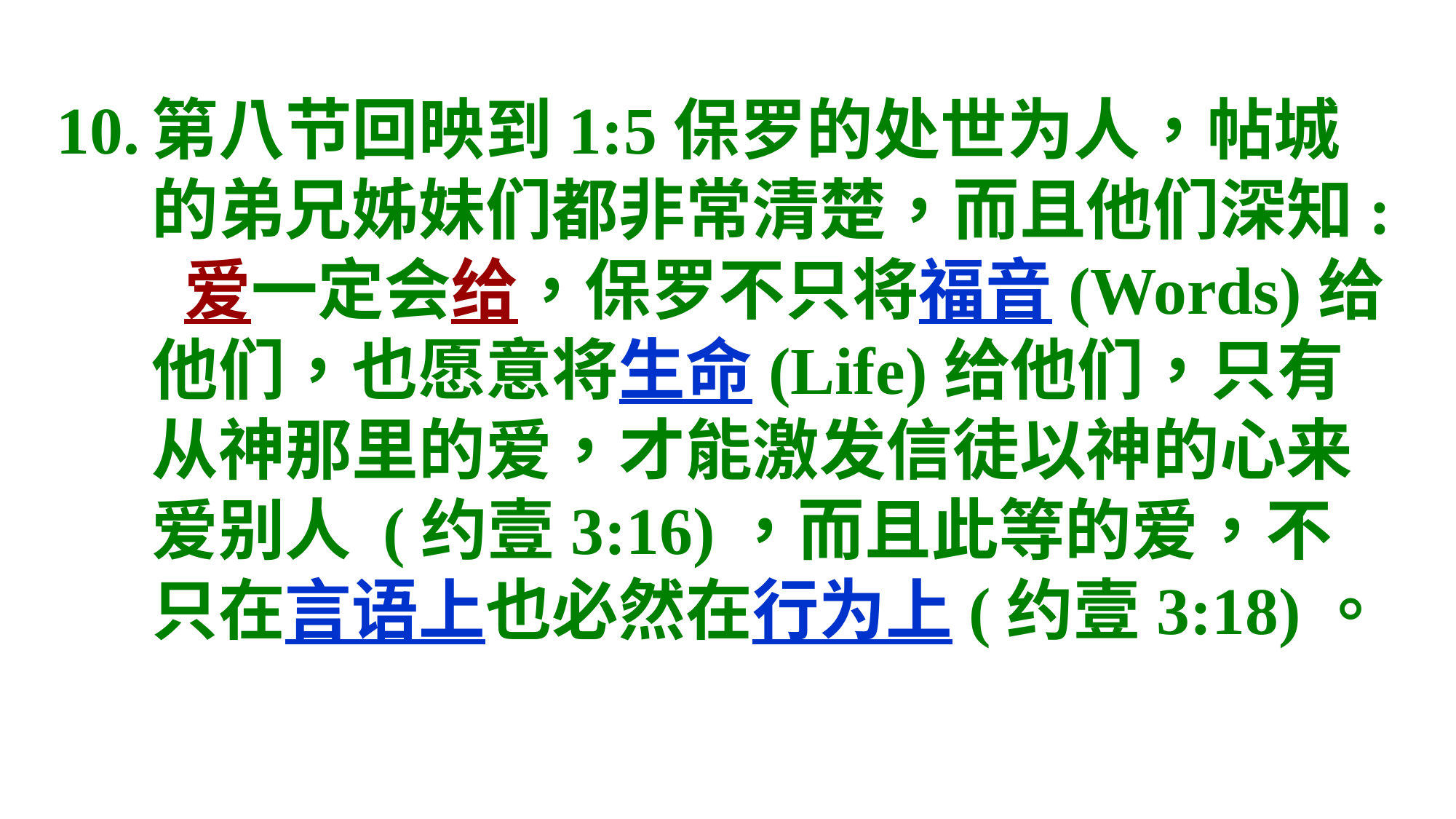

10.	第八节回映到1:5保罗的处世为人，帖城的弟兄姊妹们都非常清楚，而且他们深知:  爱一定会给，保罗不只将福音(Words)给他们，也愿意将生命(Life)给他们，只有从神那里的爱，才能激发信徒以神的心来爱别人 (约壹3:16)，而且此等的爱，不只在言语上也必然在行为上(约壹3:18)。